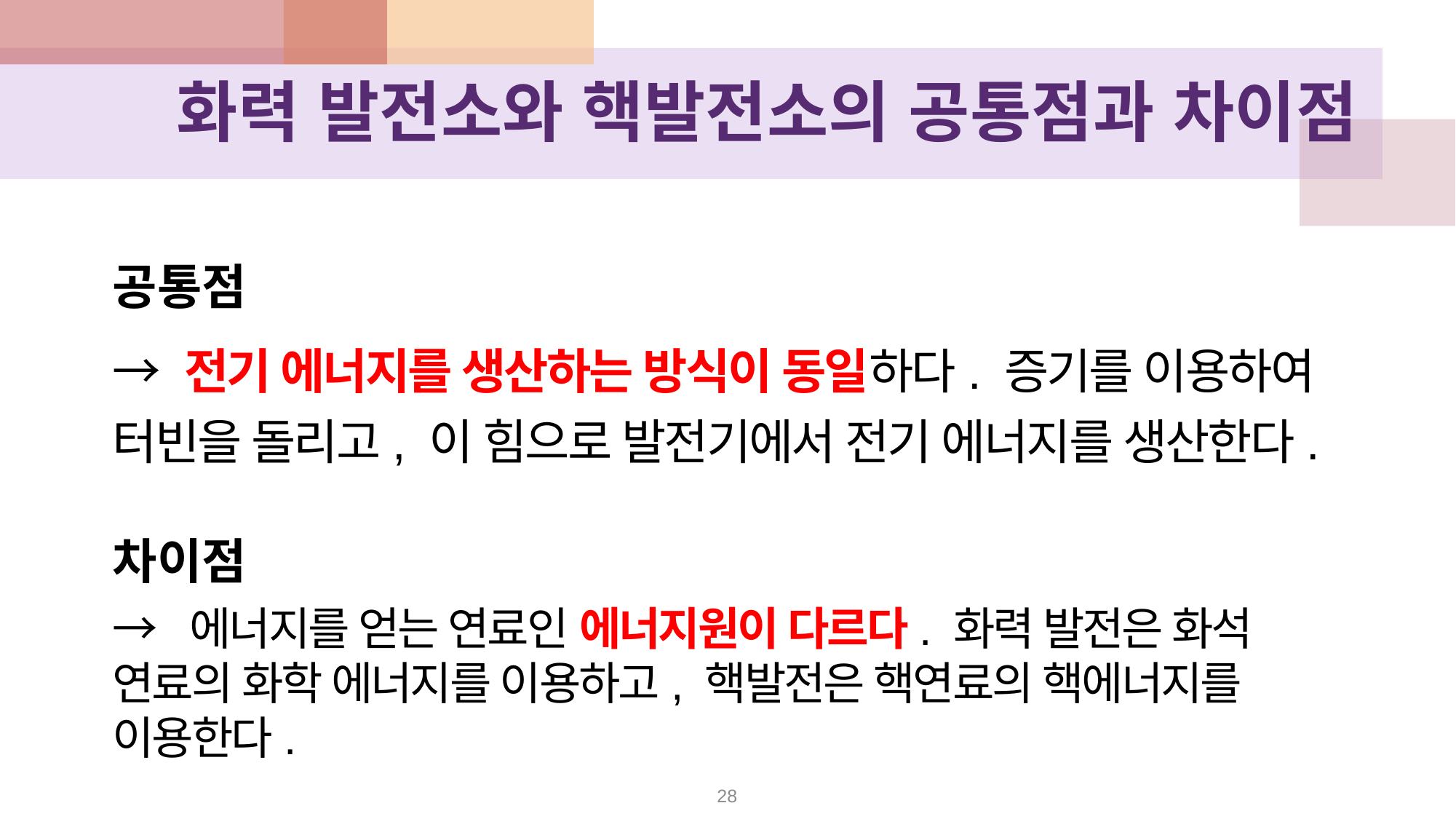

# 화력 발전소와 핵발전소의 공통점과 차이점
공통점
→ 전기 에너지를 생산하는 방식이 동일하다. 증기를 이용하여 터빈을 돌리고, 이 힘으로 발전기에서 전기 에너지를 생산한다.
차이점
→  에너지를 얻는 연료인 에너지원이 다르다. 화력 발전은 화석 연료의 화학 에너지를 이용하고, 핵발전은 핵연료의 핵에너지를 이용한다.

28